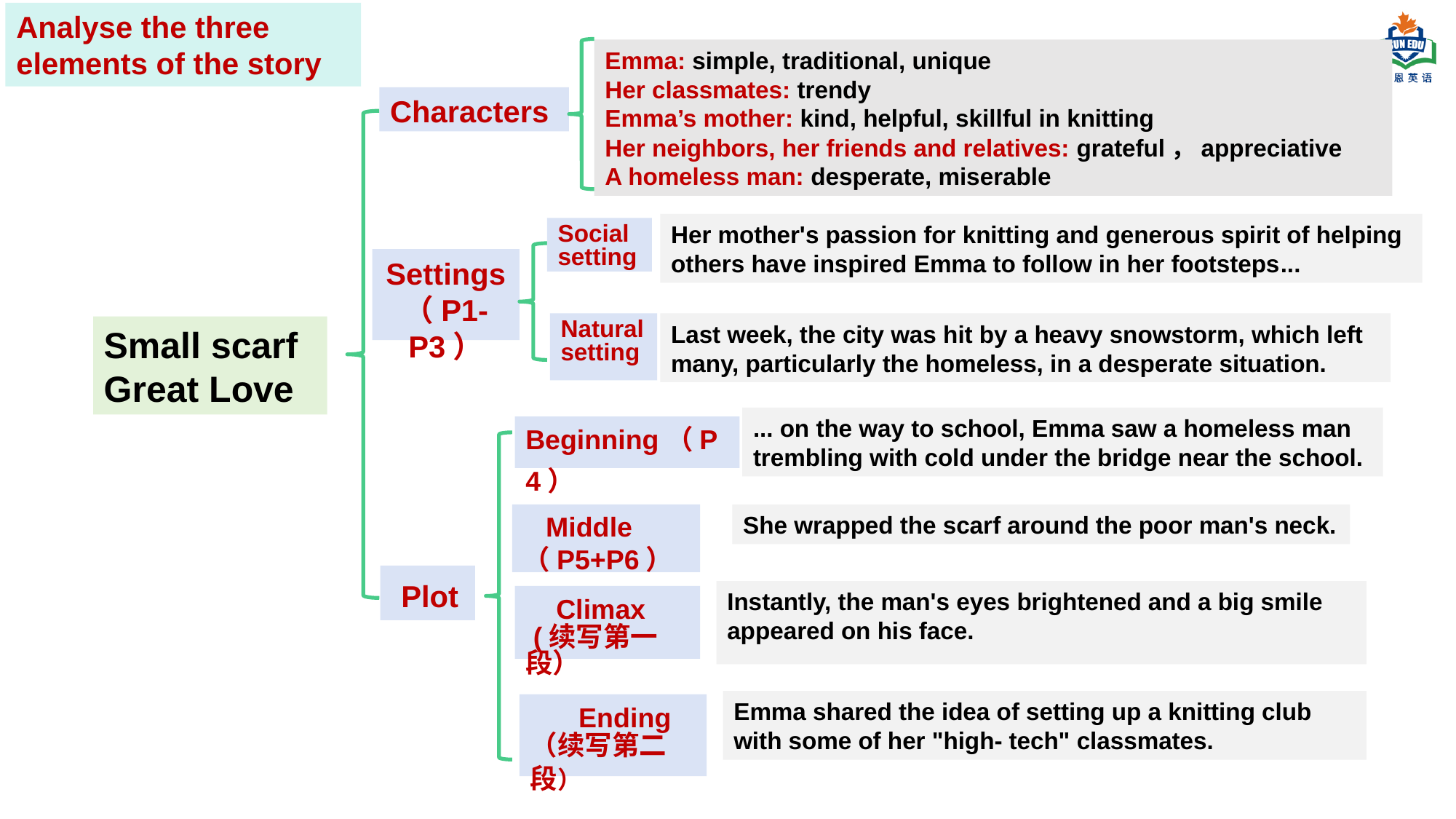

Analyse the three elements of the story

Emma: simple, traditional, unique
Her classmates: trendy
Emma’s mother: kind, helpful, skillful in knitting
Her neighbors, her friends and relatives: grateful，appreciative
A homeless man: desperate, miserable
Characters

Her mother's passion for knitting and generous spirit of helping others have inspired Emma to follow in her footsteps...
Social setting

Settings
（P1-P3）
Natural
setting
Last week, the city was hit by a heavy snowstorm, which left many, particularly the homeless, in a desperate situation.
Small scarf
Great Love
... on the way to school, Emma saw a homeless man trembling with cold under the bridge near the school.
Beginning（P4）

   Middle（P5+P6）
She wrapped the scarf around the poor man's neck.
 Plot

Instantly, the man's eyes brightened and a big smile appeared on his face.

   Climax
 (续写第一段）
Emma shared the idea of setting up a knitting club with some of her "high- tech" classmates.
     Ending
（续写第二段）